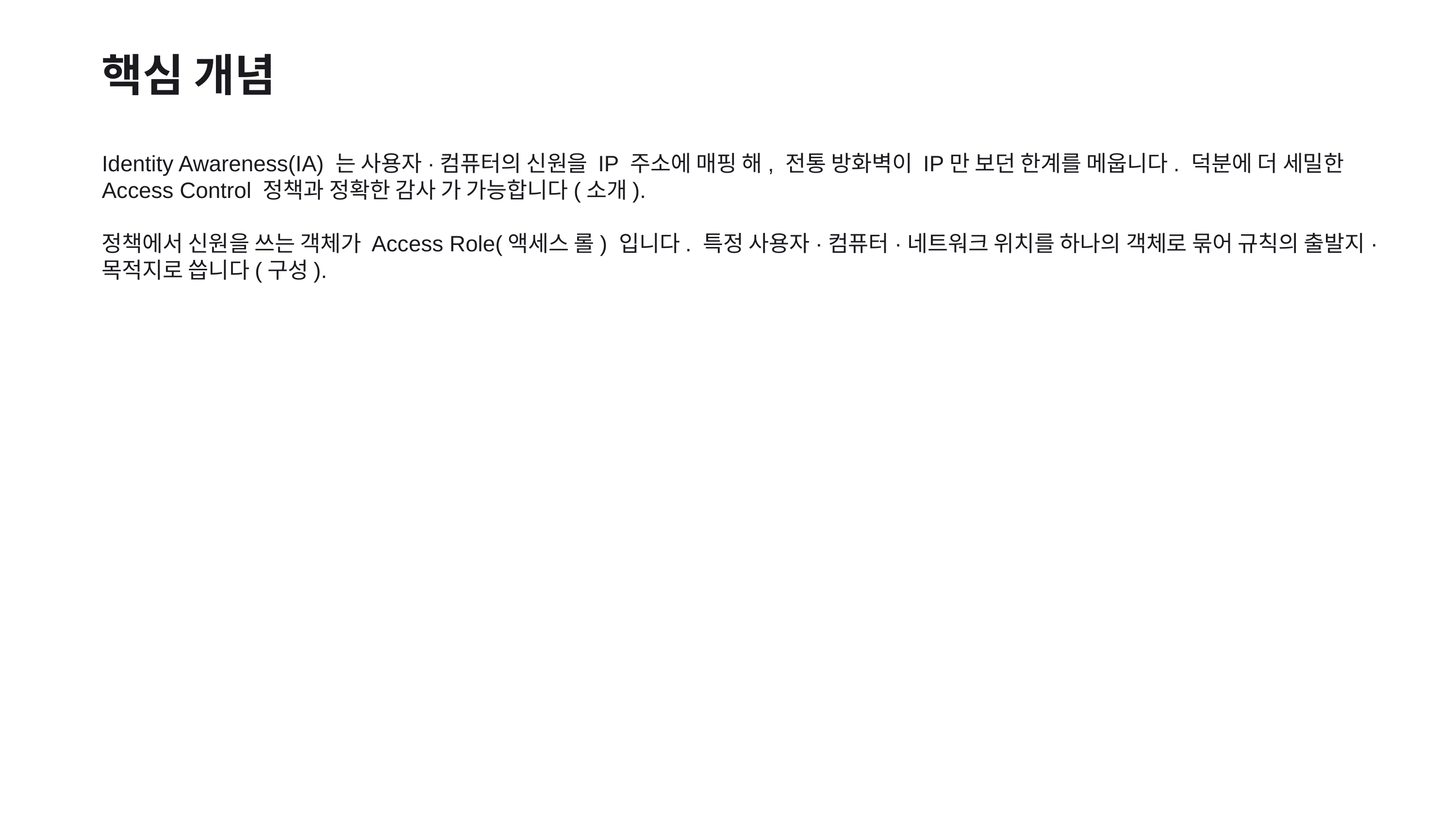

핵심 개념
Identity Awareness(IA) 는 사용자·컴퓨터의 신원을 IP 주소에 매핑 해, 전통 방화벽이 IP만 보던 한계를 메웁니다. 덕분에 더 세밀한 Access Control 정책과 정확한 감사 가 가능합니다(소개).

정책에서 신원을 쓰는 객체가 Access Role(액세스 롤) 입니다. 특정 사용자·컴퓨터·네트워크 위치를 하나의 객체로 묶어 규칙의 출발지·목적지로 씁니다(구성).